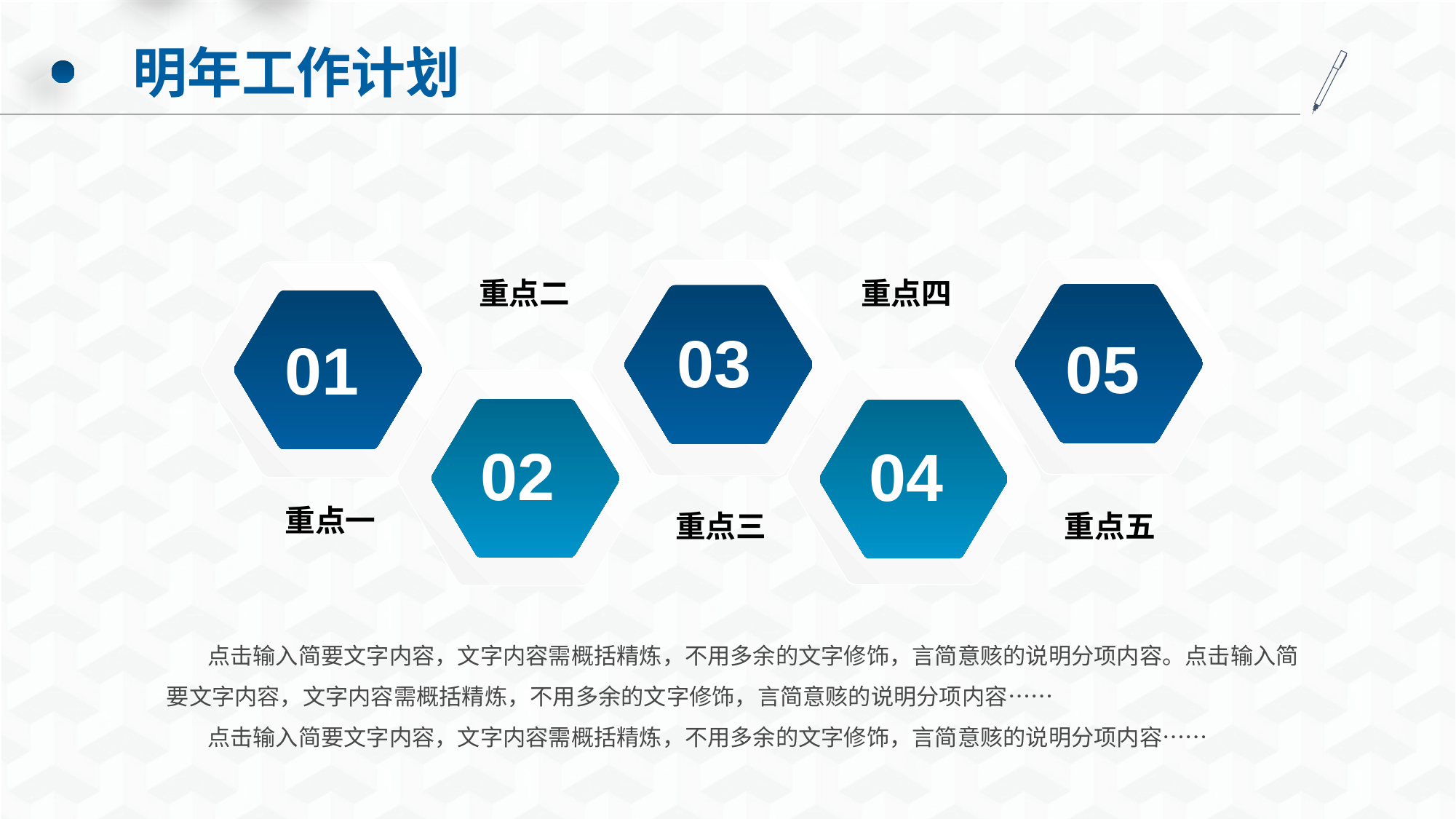

明年工作计划

05

03

01
重点二

重点四

04

02
重点一

重点五

重点三

       点击输入简要文字内容，文字内容需概括精炼，不用多余的文字修饰，言简意赅的说明分项内容。点击输入简要文字内容，文字内容需概括精炼，不用多余的文字修饰，言简意赅的说明分项内容……
       点击输入简要文字内容，文字内容需概括精炼，不用多余的文字修饰，言简意赅的说明分项内容……